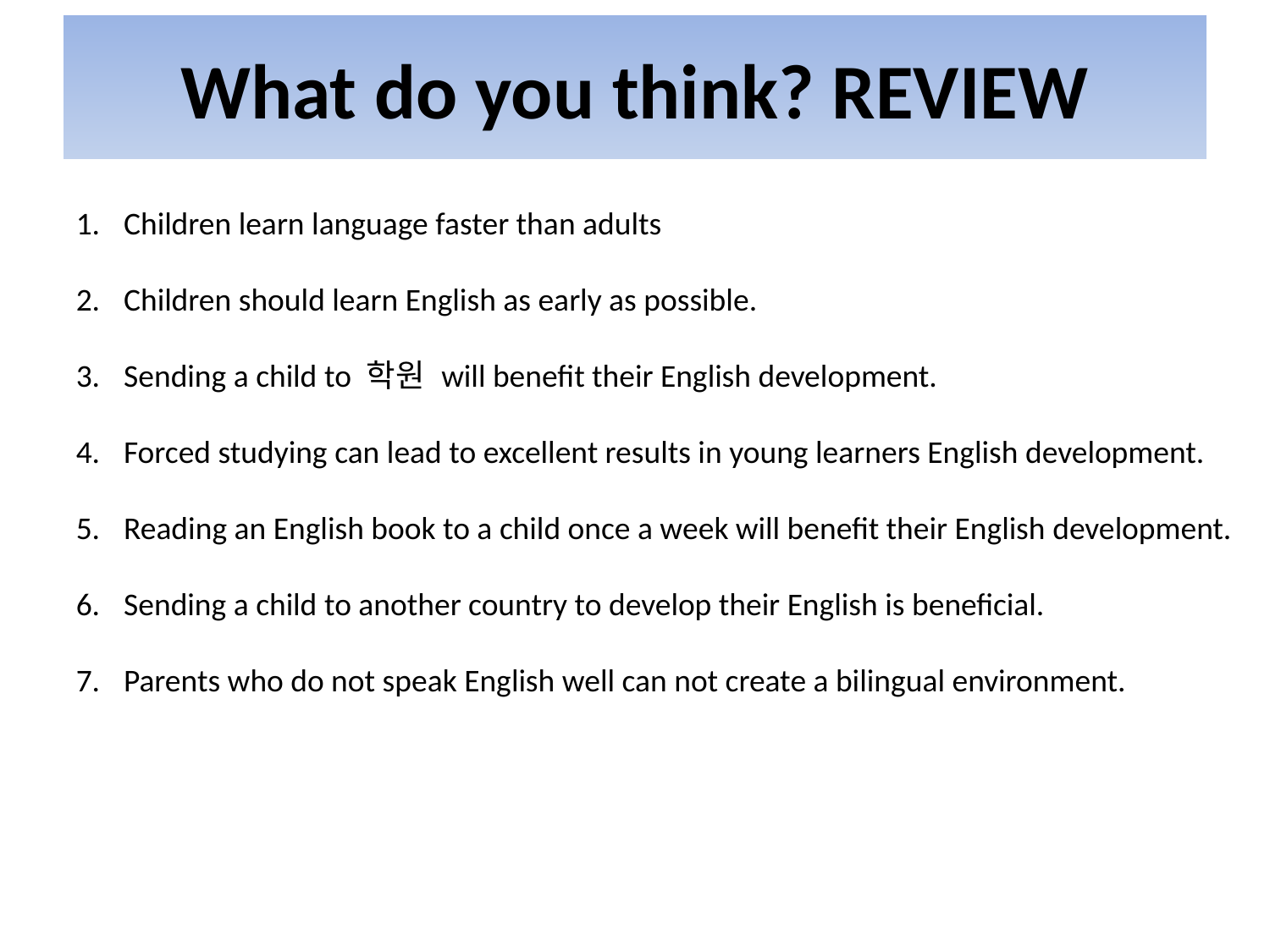

# What do you think? REVIEW

Children learn language faster than adults

Children should learn English as early as possible.

Sending a child to 학원 will benefit their English development.

Forced studying can lead to excellent results in young learners English development.

Reading an English book to a child once a week will benefit their English development.

Sending a child to another country to develop their English is beneficial.

Parents who do not speak English well can not create a bilingual environment.